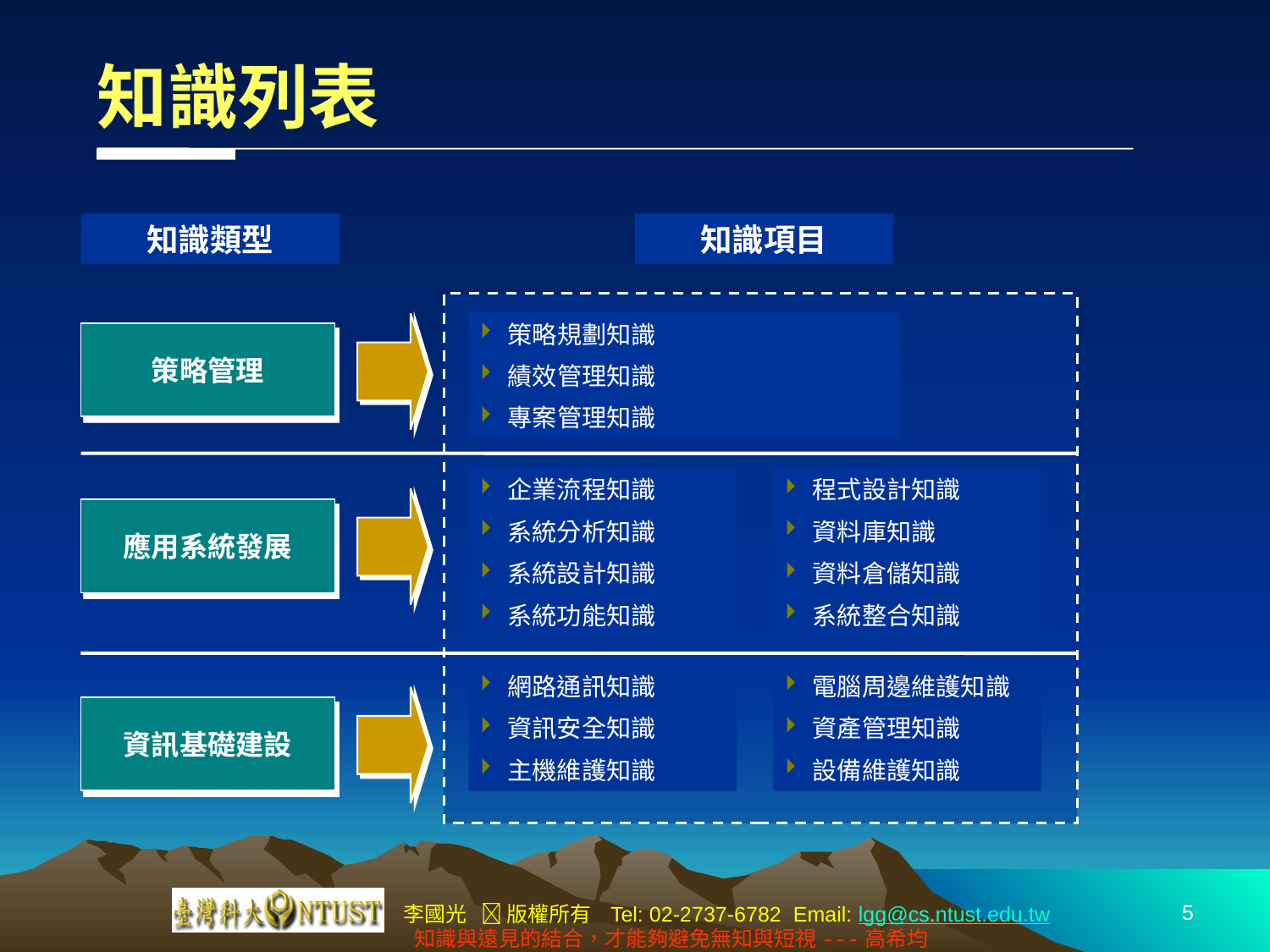

知識列表

知識類型
知識項目

策略規劃知識
績效管理知識
專案管理知識

策略管理

企業流程知識
系統分析知識
系統設計知識
系統功能知識
程式設計知識
資料庫知識
資料倉儲知識
系統整合知識

應用系統發展

網路通訊知識
資訊安全知識
主機維護知識
電腦周邊維護知識
資產管理知識
設備維護知識

資訊基礎建設
5